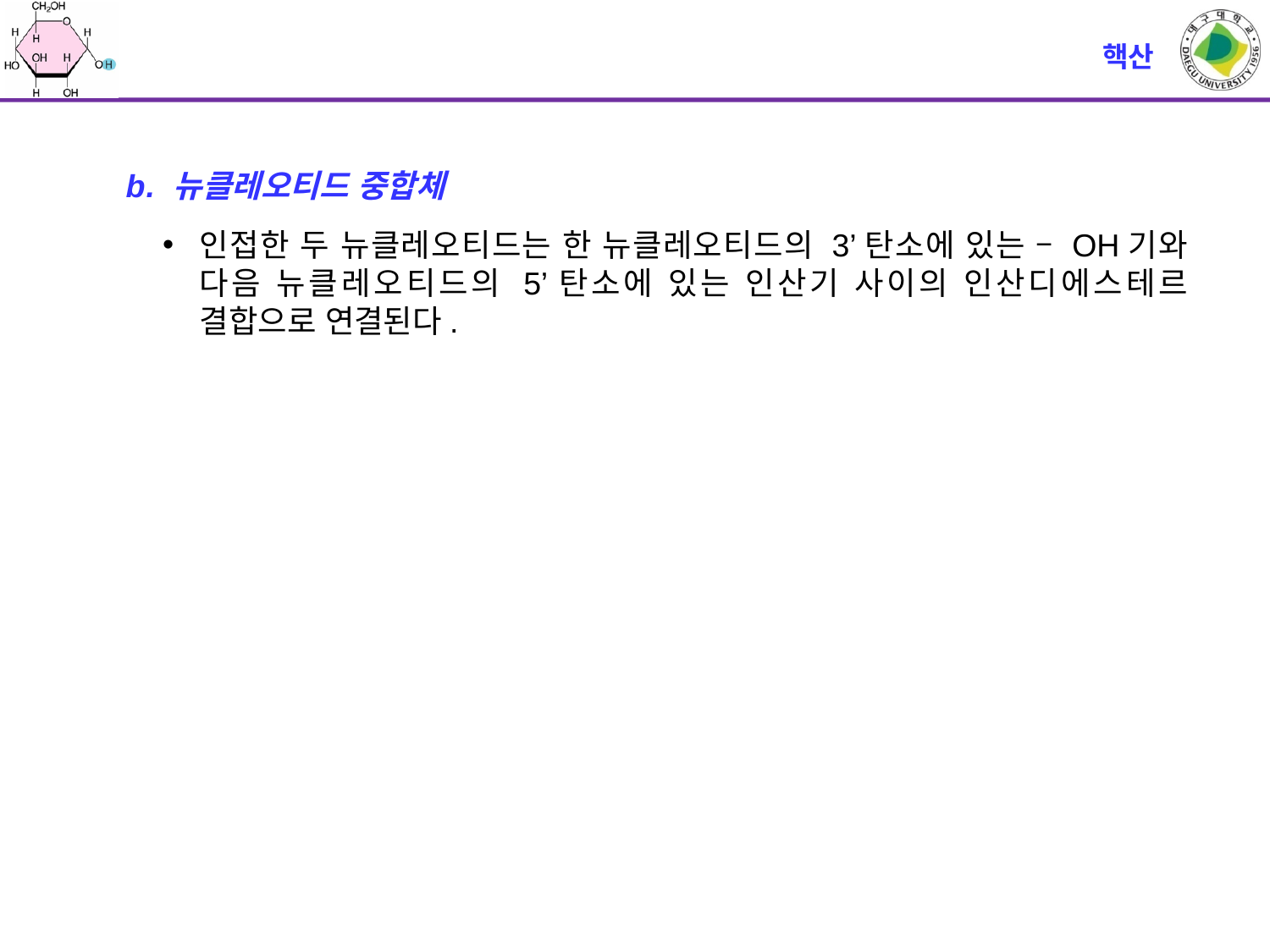

# 핵산
뉴클레오티드 중합체
인접한 두 뉴클레오티드는 한 뉴클레오티드의 3’탄소에 있는 – OH기와 다음 뉴클레오티드의 5’탄소에 있는 인산기 사이의 인산디에스테르 결합으로 연결된다.